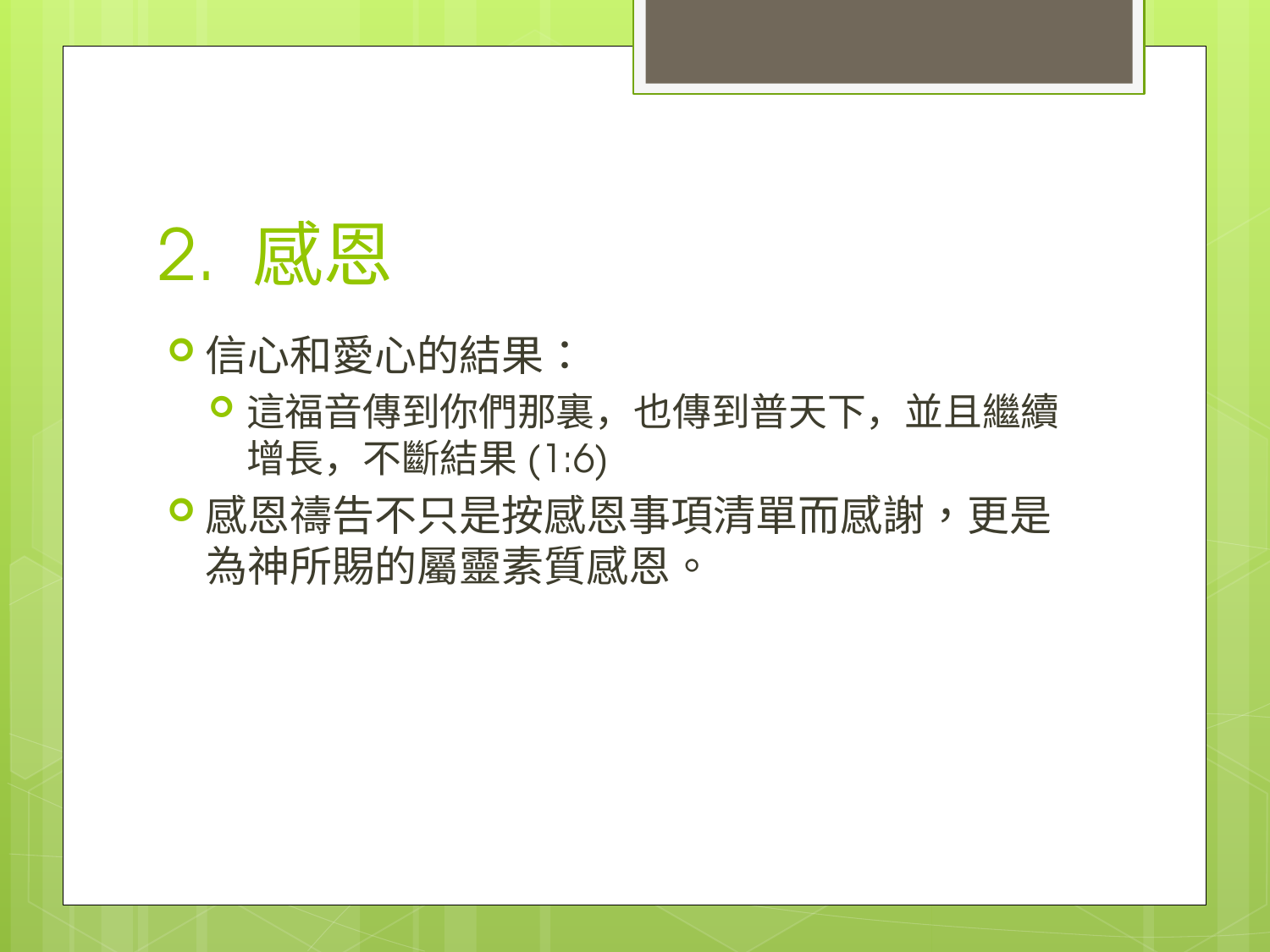

# 2. 感恩
信心和愛心的結果：
這福音傳到你們那裏，也傳到普天下，並且繼續增長，不斷結果(1:6)
感恩禱告不只是按感恩事項清單而感謝，更是為神所賜的屬靈素質感恩。